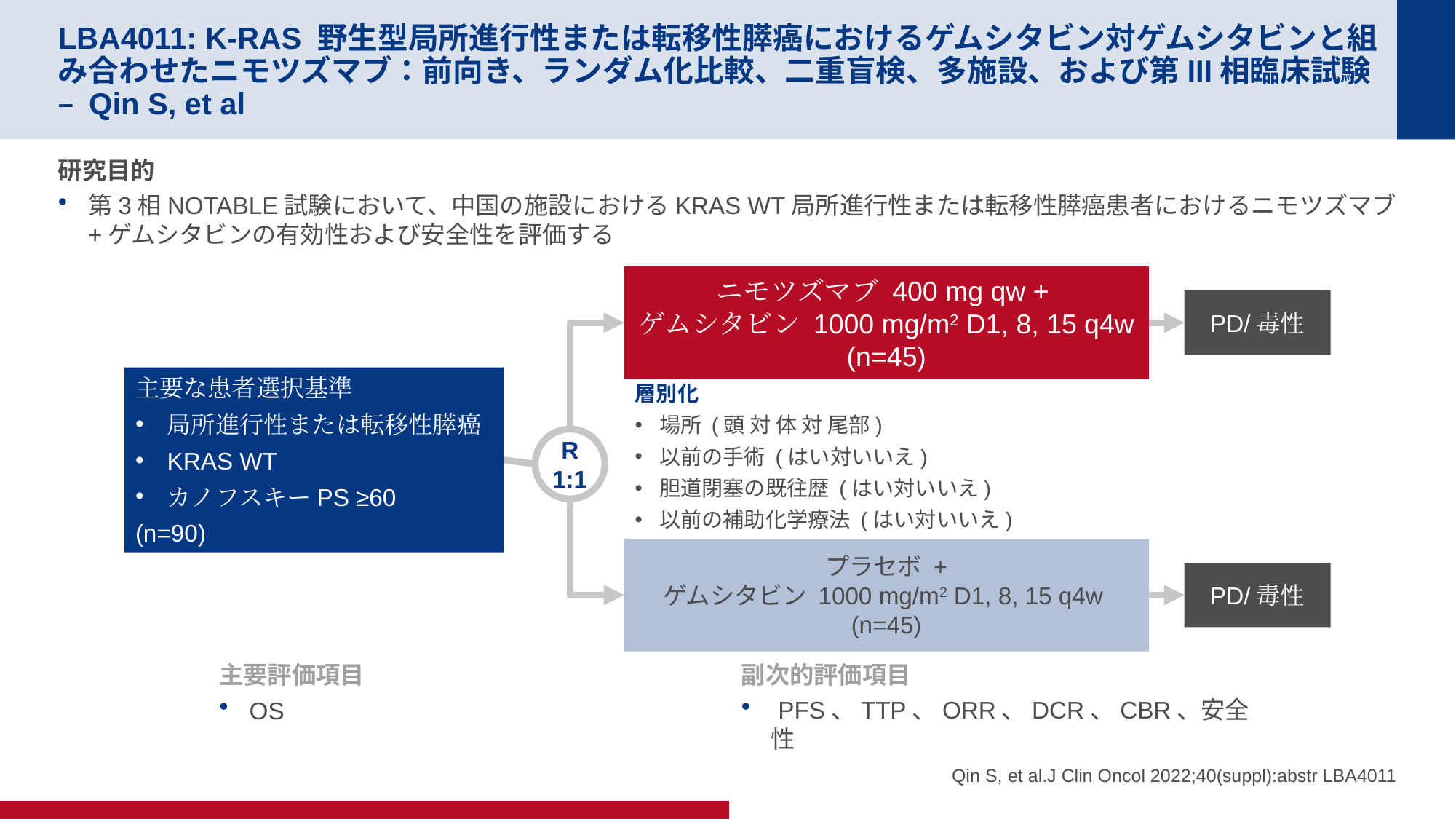

# LBA4011: K-RAS 野生型局所進行性または転移性膵癌におけるゲムシタビン対ゲムシタビンと組み合わせたニモツズマブ：前向き、ランダム化比較、二重盲検、多施設、および第III相臨床試験– Qin S, et al
研究目的
第3相NOTABLE試験において、中国の施設におけるKRAS WT局所進行性または転移性膵癌患者におけるニモツズマブ+ゲムシタビンの有効性および安全性を評価する
ニモツズマブ 400 mg qw +
ゲムシタビン 1000 mg/m2 D1, 8, 15 q4w
(n=45)
PD/毒性
主要な患者選択基準
局所進行性または転移性膵癌
KRAS WT
カノフスキーPS ≥60
(n=90)
層別化
場所 (頭 対 体 対 尾部)
以前の手術 (はい対いいえ)
胆道閉塞の既往歴 (はい対いいえ)
以前の補助化学療法 (はい対いいえ)
R
1:1
プラセボ +
ゲムシタビン 1000 mg/m2 D1, 8, 15 q4w
(n=45)
PD/毒性
主要評価項目
OS
副次的評価項目
 PFS、TTP、ORR、DCR、CBR、安全性
Qin S, et al.J Clin Oncol 2022;40(suppl):abstr LBA4011